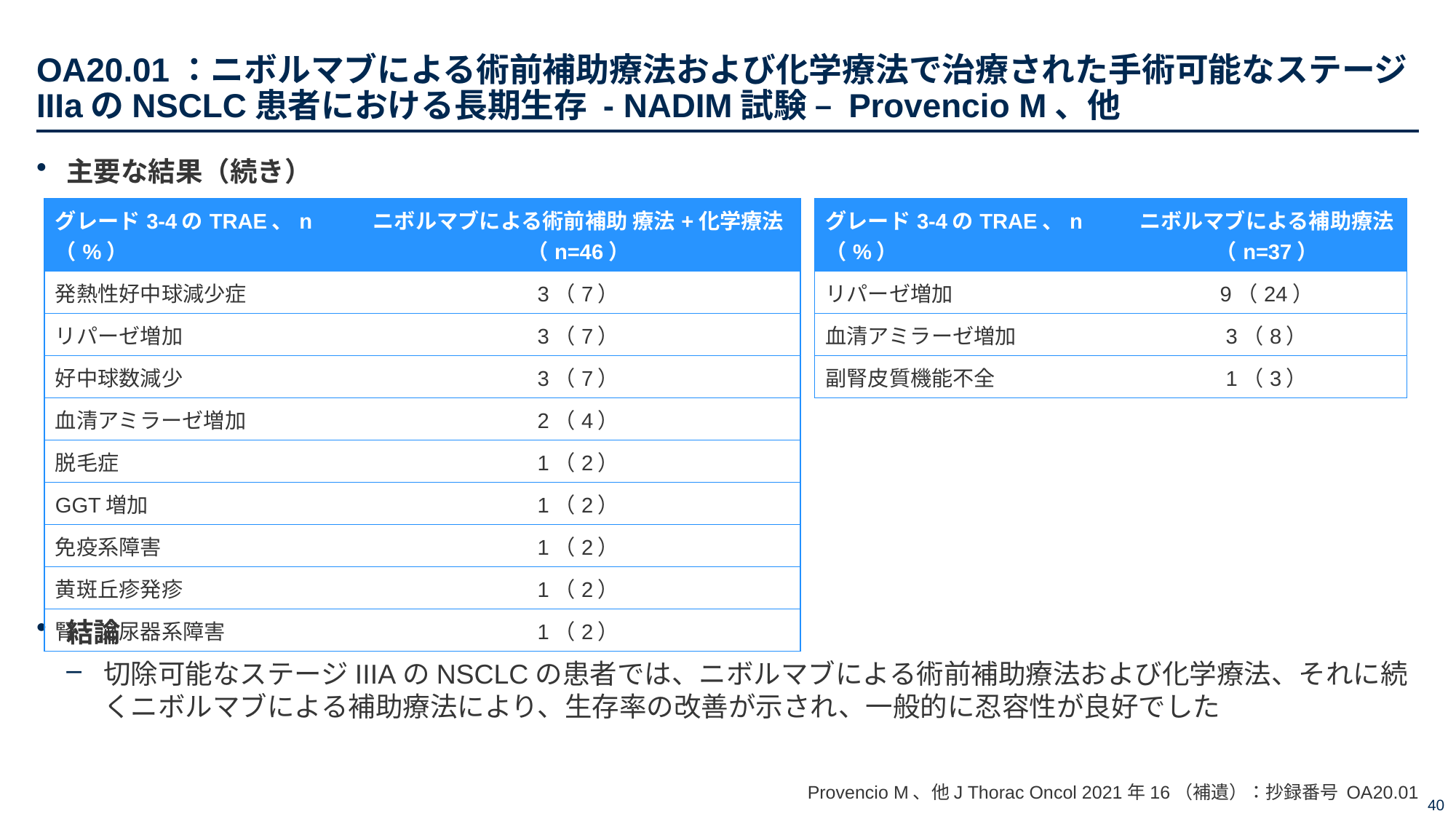

# OA20.01：ニボルマブによる術前補助療法および化学療法で治療された手術可能なステージIIIaのNSCLC患者における長期生存 - NADIM試験 – Provencio M、他
主要な結果（続き）
結論
切除可能なステージIIIAのNSCLCの患者では、ニボルマブによる術前補助療法および化学療法、それに続くニボルマブによる補助療法により、生存率の改善が示され、一般的に忍容性が良好でした
| グレード3-4のTRAE、n（%） | ニボルマブによる術前補助 療法+化学療法 （n=46） |
| --- | --- |
| 発熱性好中球減少症 | 3（7） |
| リパーゼ増加 | 3（7） |
| 好中球数減少 | 3（7） |
| 血清アミラーゼ増加 | 2（4） |
| 脱毛症 | 1（2） |
| GGT増加 | 1（2） |
| 免疫系障害 | 1（2） |
| 黄斑丘疹発疹 | 1（2） |
| 腎・泌尿器系障害 | 1（2） |
| グレード3-4のTRAE、n（%） | ニボルマブによる補助療法（n=37） |
| --- | --- |
| リパーゼ増加 | 9（24） |
| 血清アミラーゼ増加 | 3（8） |
| 副腎皮質機能不全 | 1（3） |
Provencio M、他J Thorac Oncol 2021年16（補遺）：抄録番号 OA20.01